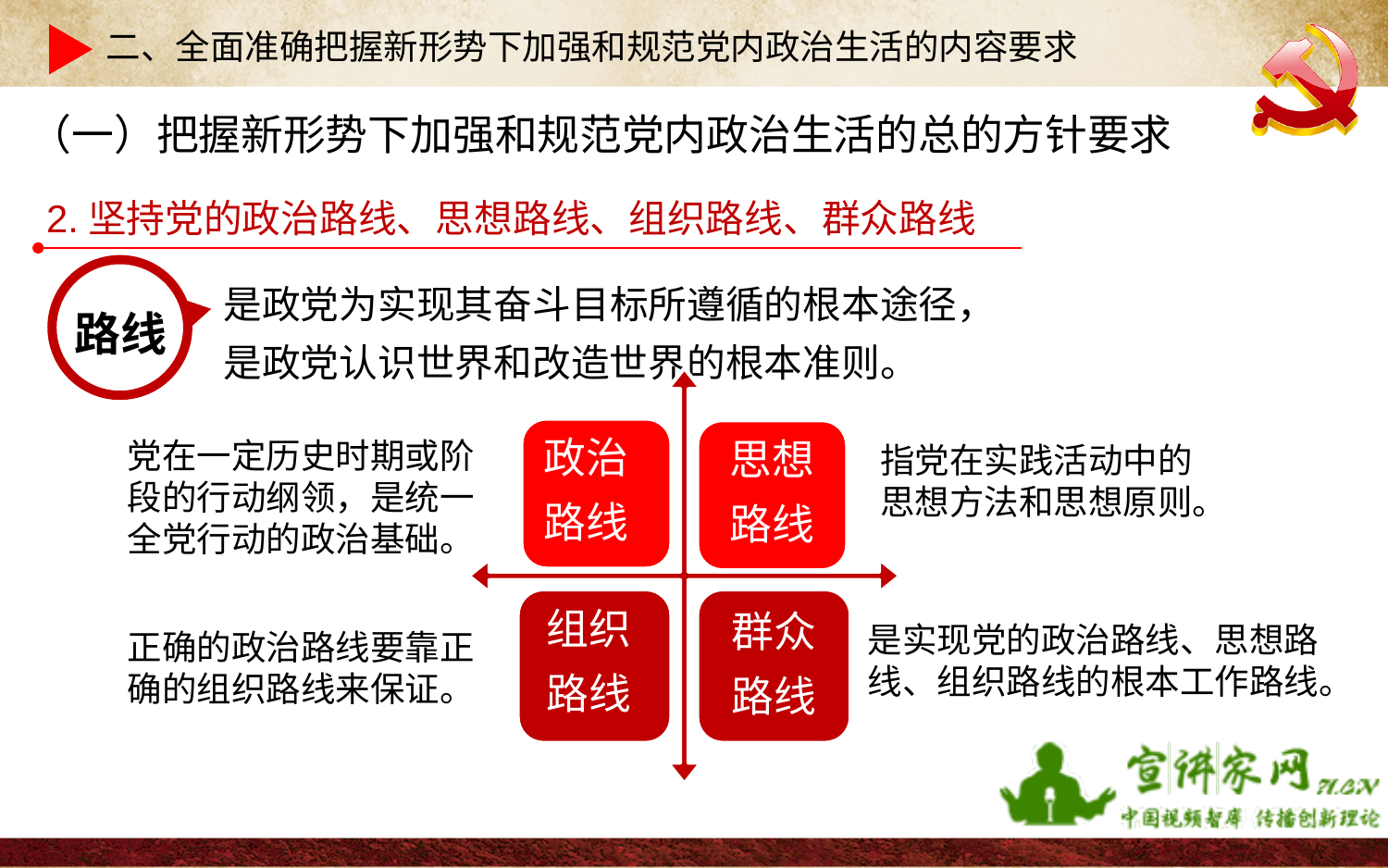

二、全面准确把握新形势下加强和规范党内政治生活的内容要求
（一）把握新形势下加强和规范党内政治生活的总的方针要求
2.坚持党的政治路线、思想路线、组织路线、群众路线

是政党为实现其奋斗目标所遵循的根本途径，是政党认识世界和改造世界的根本准则。
路线

党在一定历史时期或阶段的行动纲领，是统一全党行动的政治基础。
政治
路线
思想
路线
组织
路线
群众
路线
指党在实践活动中的思想方法和思想原则。

是实现党的政治路线、思想路线、组织路线的根本工作路线。
正确的政治路线要靠正确的组织路线来保证。